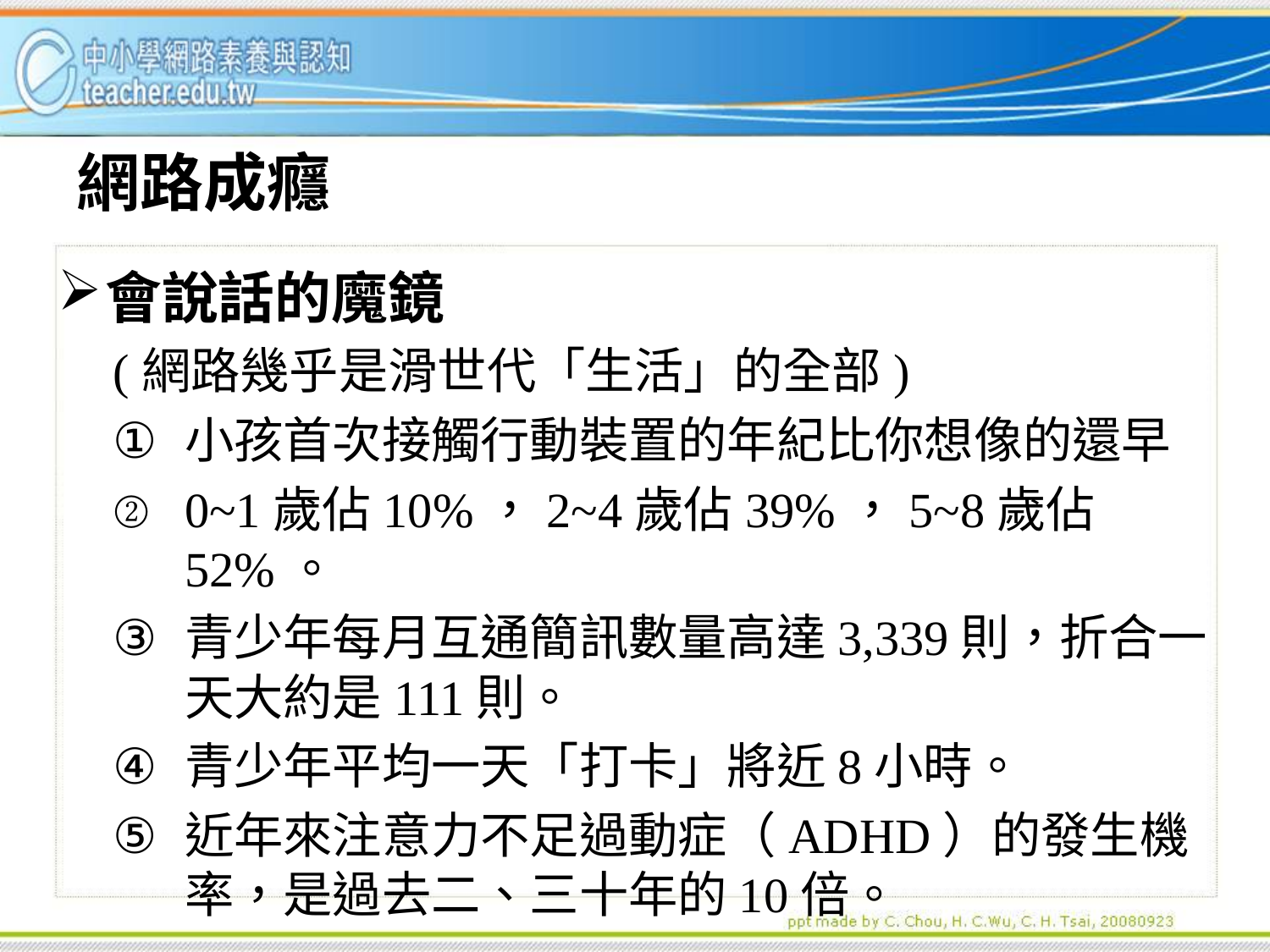

# 網路成癮
會說話的魔鏡
(網路幾乎是滑世代「生活」的全部)
小孩首次接觸行動裝置的年紀比你想像的還早
0~1歲佔10%，2~4歲佔39%，5~8歲佔52%。
青少年每月互通簡訊數量高達3,339則，折合一天大約是111則。
青少年平均一天「打卡」將近8小時。
近年來注意力不足過動症（ADHD）的發生機率，是過去二、三十年的10倍。